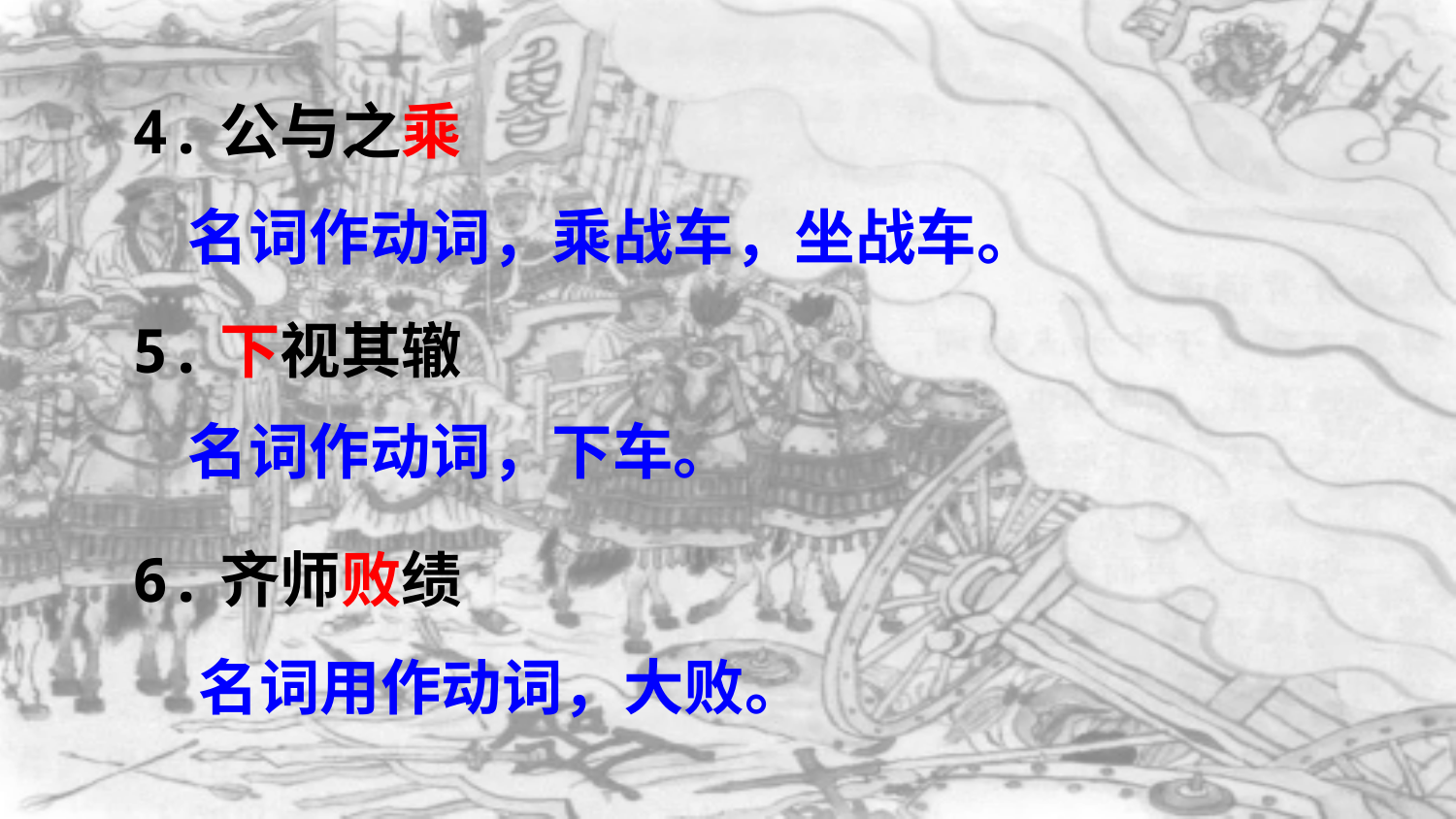

4.公与之乘
名词作动词，乘战车，坐战车。
5.下视其辙
名词作动词，下车。
6.齐师败绩
名词用作动词，大败。